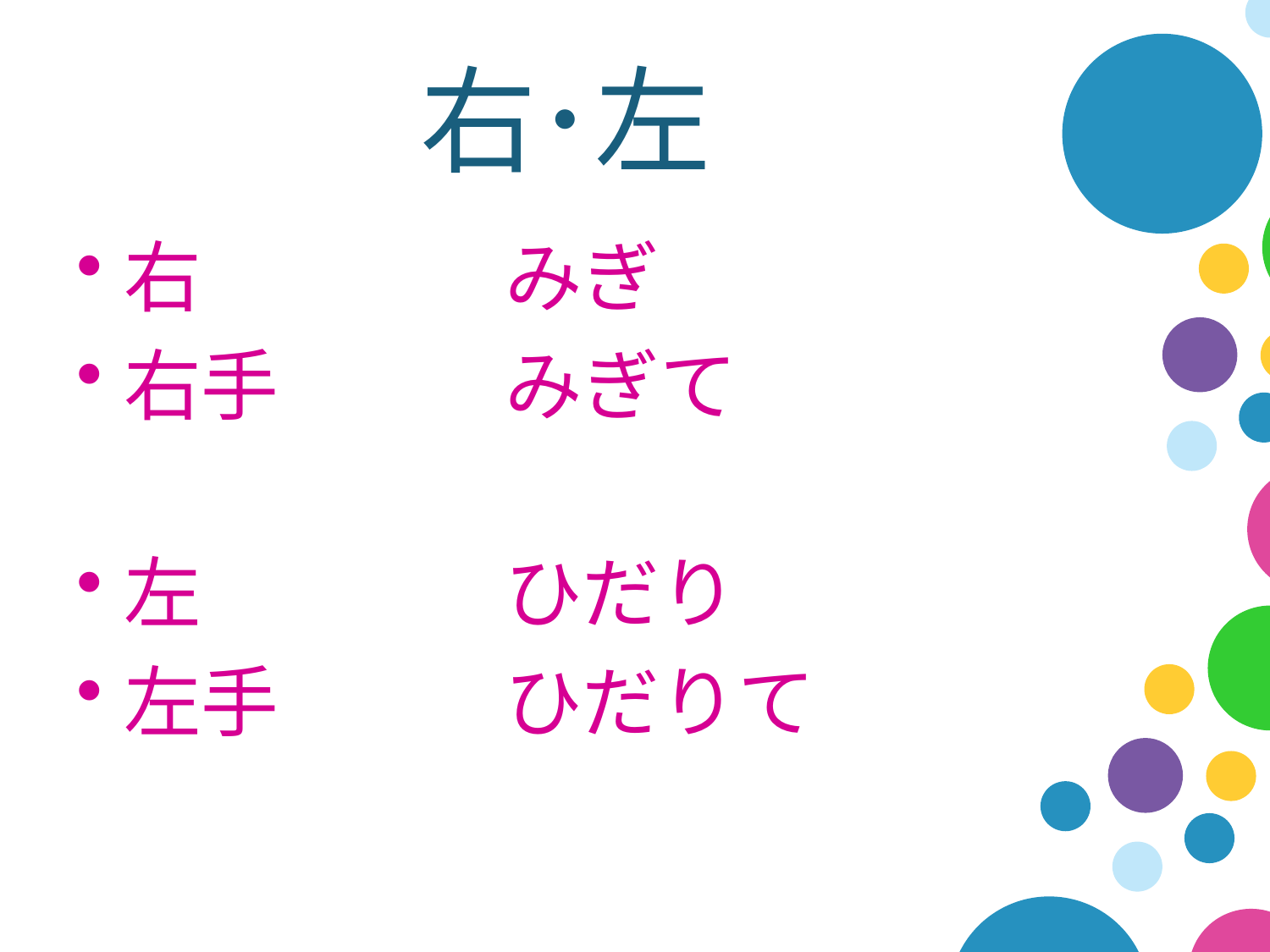

# 右･左
右　		みぎ
右手		みぎて

左			ひだり
左手		ひだりて